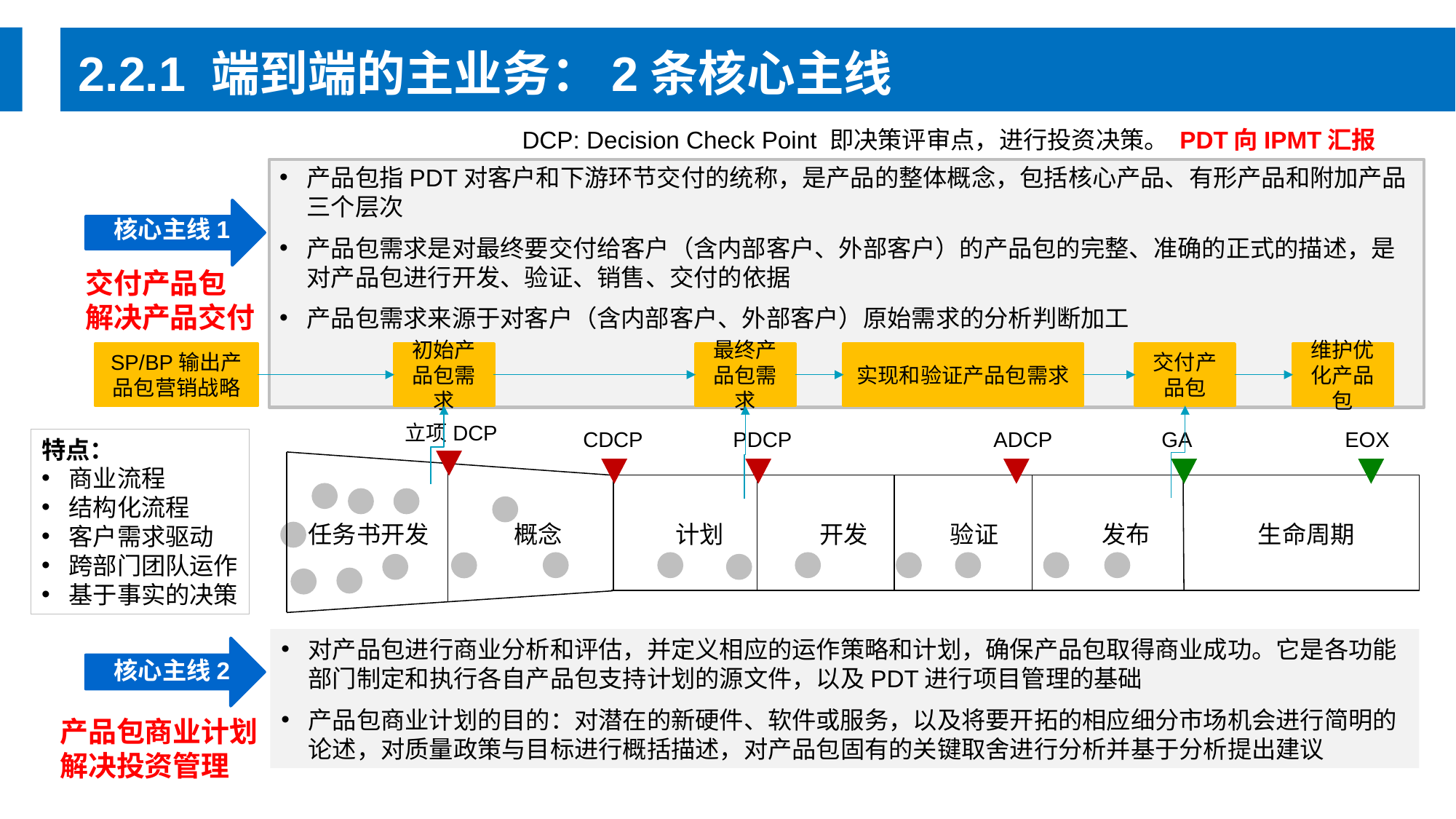

2.2.1 端到端的主业务：2条核心主线
DCP: Decision Check Point 即决策评审点，进行投资决策。 PDT向IPMT汇报
产品包指PDT对客户和下游环节交付的统称，是产品的整体概念，包括核心产品、有形产品和附加产品三个层次
产品包需求是对最终要交付给客户（含内部客户、外部客户）的产品包的完整、准确的正式的描述，是对产品包进行开发、验证、销售、交付的依据
产品包需求来源于对客户（含内部客户、外部客户）原始需求的分析判断加工

核心主线1
交付产品包
解决产品交付
SP/BP输出产品包营销战略
初始产品包需求
最终产品包需求
实现和验证产品包需求
交付产品包
维护优化产品包
立项DCP
CDCP
PDCP
ADCP
GA
EOX

任务书开发
概念
计划
开发
验证
发布
生命周期

特点：
商业流程
结构化流程
客户需求驱动
跨部门团队运作
基于事实的决策

对产品包进行商业分析和评估，并定义相应的运作策略和计划，确保产品包取得商业成功。它是各功能部门制定和执行各自产品包支持计划的源文件，以及PDT进行项目管理的基础
产品包商业计划的目的：对潜在的新硬件、软件或服务，以及将要开拓的相应细分市场机会进行简明的论述，对质量政策与目标进行概括描述，对产品包固有的关键取舍进行分析并基于分析提出建议

核心主线2
产品包商业计划
解决投资管理
30